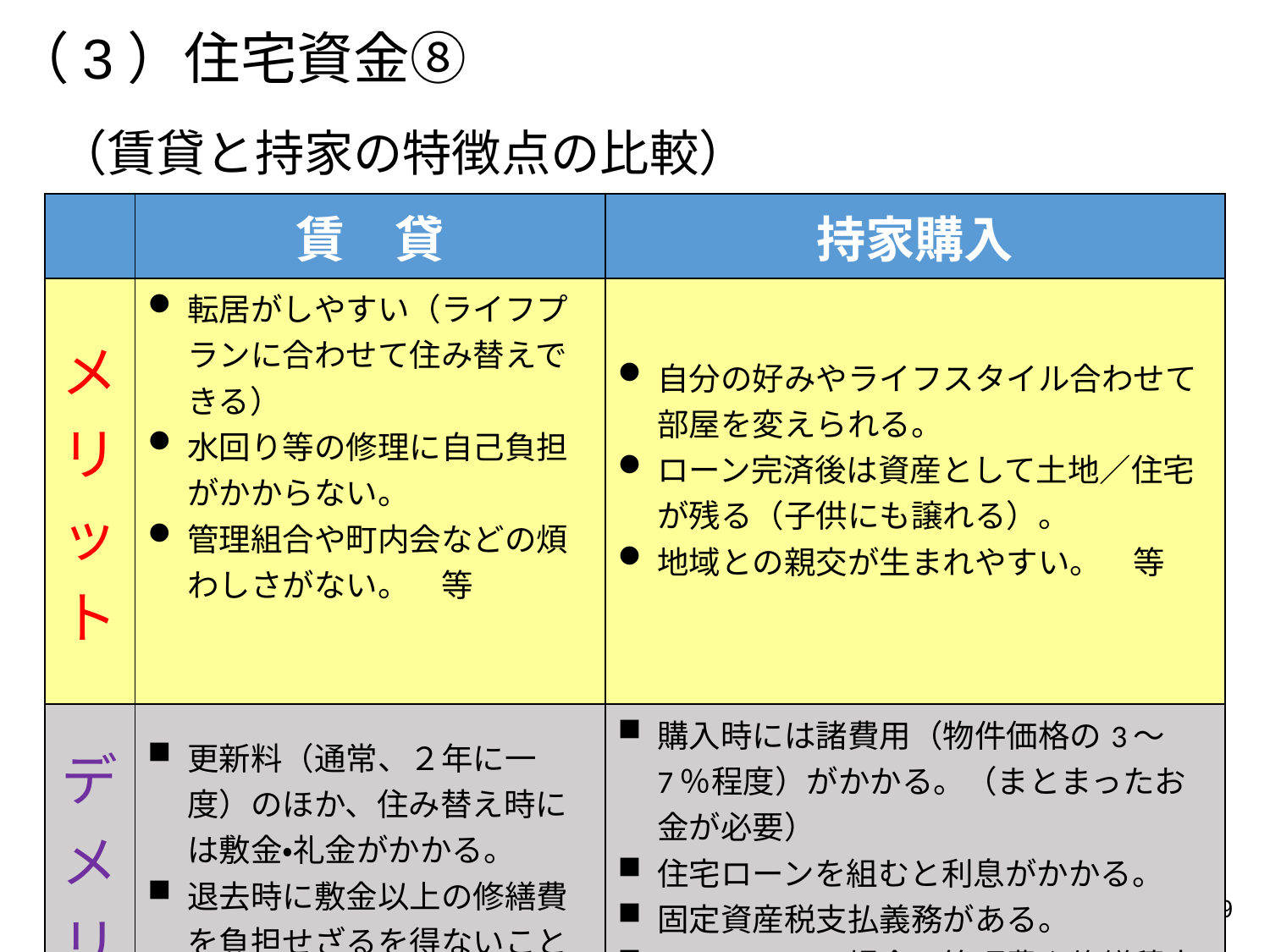

# （3）住宅資金⑧
（賃貸と持家の特徴点の比較）
|  | 賃　貸 | 持家購入 |
| --- | --- | --- |
| メリット | 転居がしやすい（ライフプランに合わせて住み替えできる） 水回り等の修理に自己負担がかからない。　　 管理組合や町内会などの煩わしさがない。　等 | 自分の好みやライフスタイル合わせて部屋を変えられる。 ローン完済後は資産として土地／住宅が残る（子供にも譲れる）。 地域との親交が生まれやすい。　等 |
| デメリット | 更新料（通常、２年に一度）のほか、住み替え時には敷金・礼金がかかる。 退去時に敷金以上の修繕費を負担せざるを得ないこともある。 家賃を払っても自分の財産にはならない。(一生涯家賃がかかる）　等 | 購入時には諸費用（物件価格の3～7％程度）がかかる。（まとまったお金が必要） 住宅ローンを組むと利息がかかる。 固定資産税支払義務がある。 マンションの場合は管理費や修繕積立費がかかり、戸建の場合はリフォーム費用がかかる。　　 周辺の住環境が変化（高層マンションの建設等）する可能性がある。　等 |
39